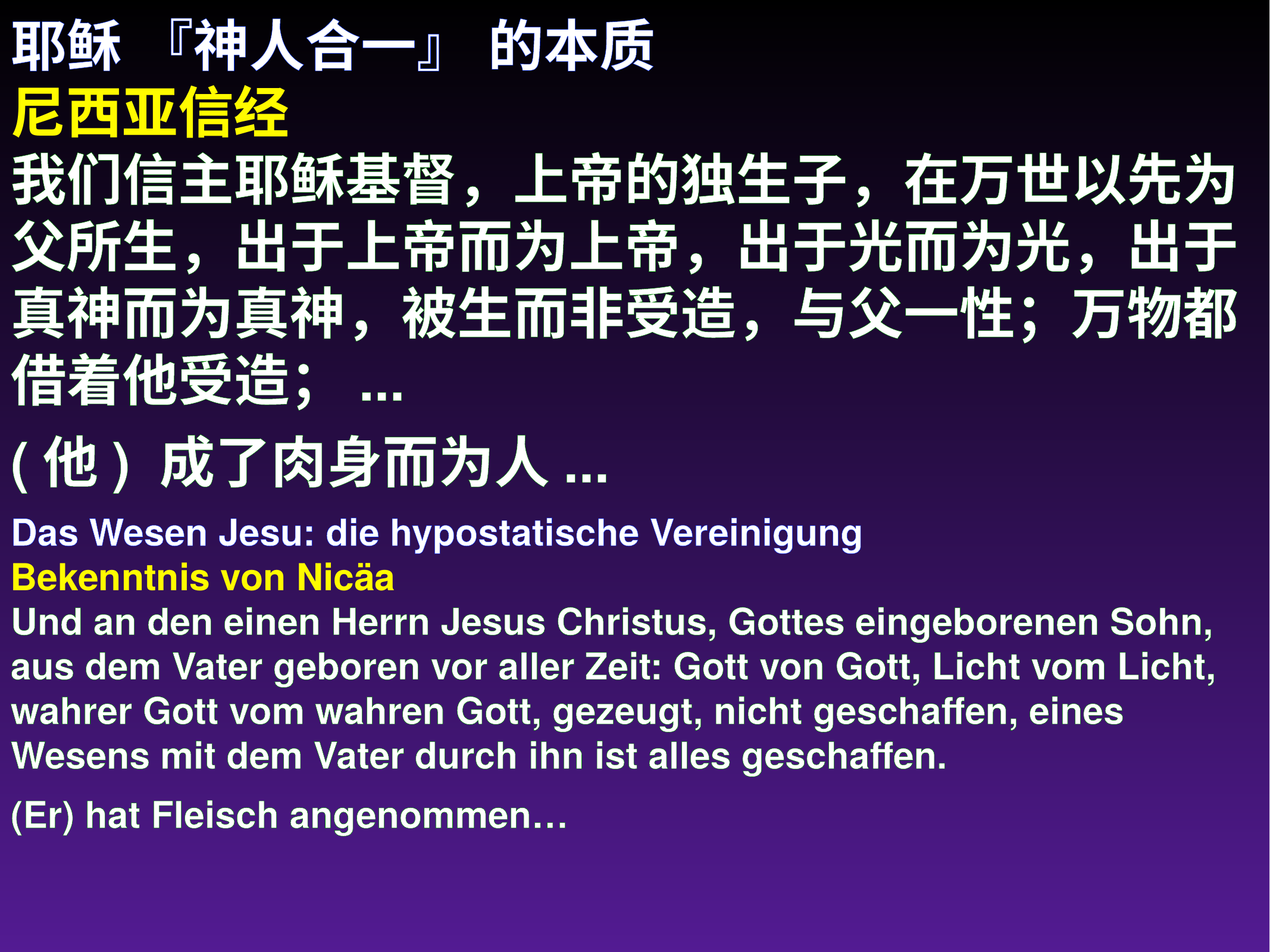

# 耶稣 『神人合一』 的本质
尼西亚信经
我们信主耶稣基督，上帝的独生子，在万世以先为父所生，出于上帝而为上帝，出于光而为光，出于真神而为真神，被生而非受造，与父一性；万物都借着他受造；...

(他) 成了肉身而为人...

Das Wesen Jesu: die hypostatische Vereinigung
Bekenntnis von Nicäa
Und an den einen Herrn Jesus Christus, Gottes eingeborenen Sohn, aus dem Vater geboren vor aller Zeit: Gott von Gott, Licht vom Licht, wahrer Gott vom wahren Gott, gezeugt, nicht geschaffen, eines Wesens mit dem Vater durch ihn ist alles geschaffen.

(Er) hat Fleisch angenommen…